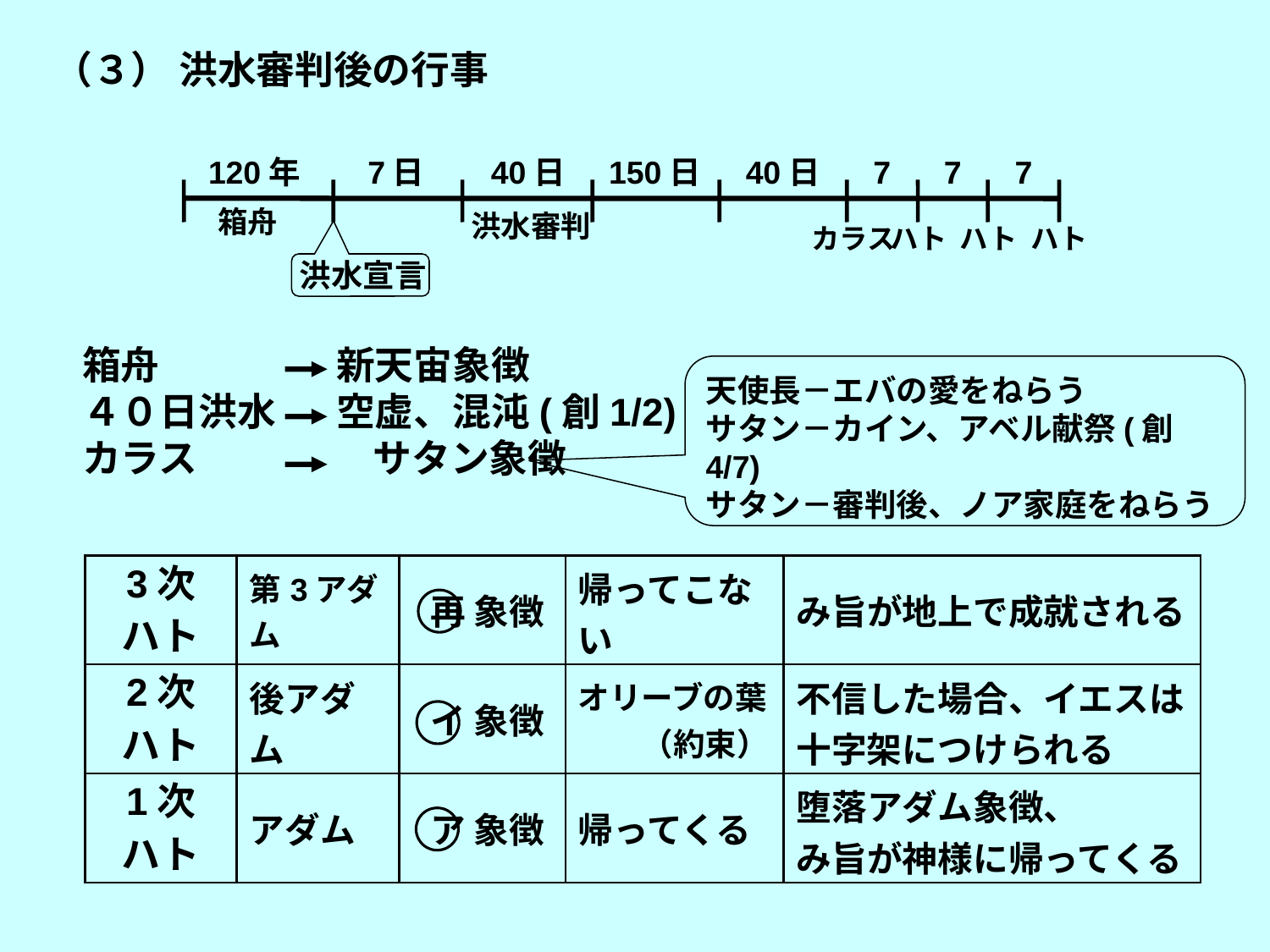

（３） 洪水審判後の行事
120年
7日
40日
150日
40日
7
7
7

箱舟
洪水審判
カラス
ハト
ハト
ハト
洪水宣言

箱舟 		新天宙象徴
４０日洪水	空虚、混沌(創1/2)
カラス	　　　　 サタン象徴
天使長－エバの愛をねらう
サタン－カイン、アベル献祭(創4/7)
サタン－審判後、ノア家庭をねらう

| 3次 ハト | 第3アダム | 再 象徴 | 帰ってこない | み旨が地上で成就される |
| --- | --- | --- | --- | --- |
| 2次 ハト | 後アダム | イ 象徴 | オリーブの葉 　　（約束） | 不信した場合、イエスは 十字架につけられる |
| 1次 ハト | アダム | ア 象徴 | 帰ってくる | 堕落アダム象徴、 み旨が神様に帰ってくる |